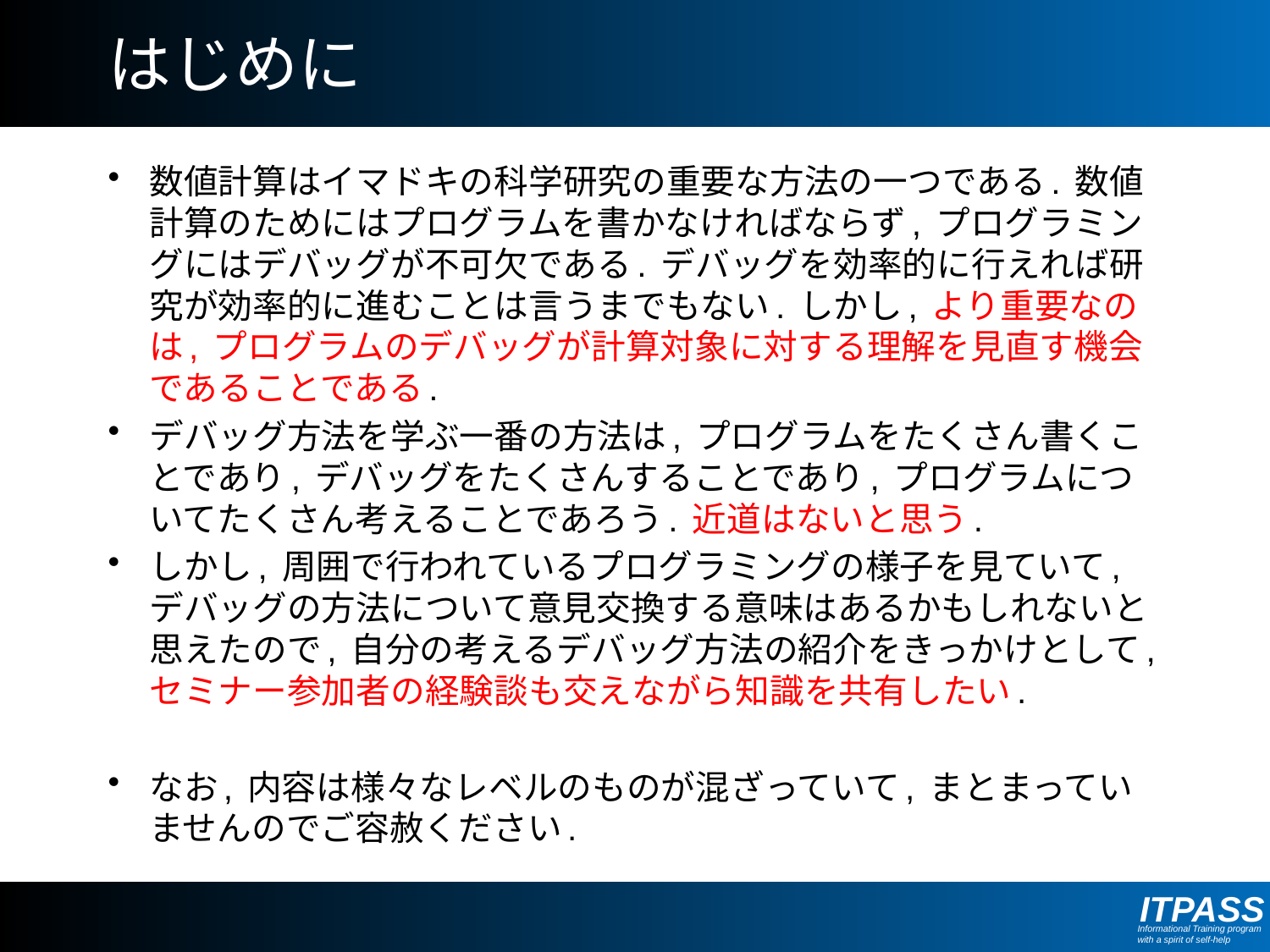

# はじめに
数値計算はイマドキの科学研究の重要な方法の一つである. 数値計算のためにはプログラムを書かなければならず, プログラミングにはデバッグが不可欠である. デバッグを効率的に行えれば研究が効率的に進むことは言うまでもない. しかし, より重要なのは, プログラムのデバッグが計算対象に対する理解を見直す機会であることである.
デバッグ方法を学ぶ一番の方法は, プログラムをたくさん書くことであり, デバッグをたくさんすることであり, プログラムについてたくさん考えることであろう. 近道はないと思う.
しかし, 周囲で行われているプログラミングの様子を見ていて, デバッグの方法について意見交換する意味はあるかもしれないと思えたので, 自分の考えるデバッグ方法の紹介をきっかけとして, セミナー参加者の経験談も交えながら知識を共有したい.

なお, 内容は様々なレベルのものが混ざっていて, まとまっていませんのでご容赦ください.